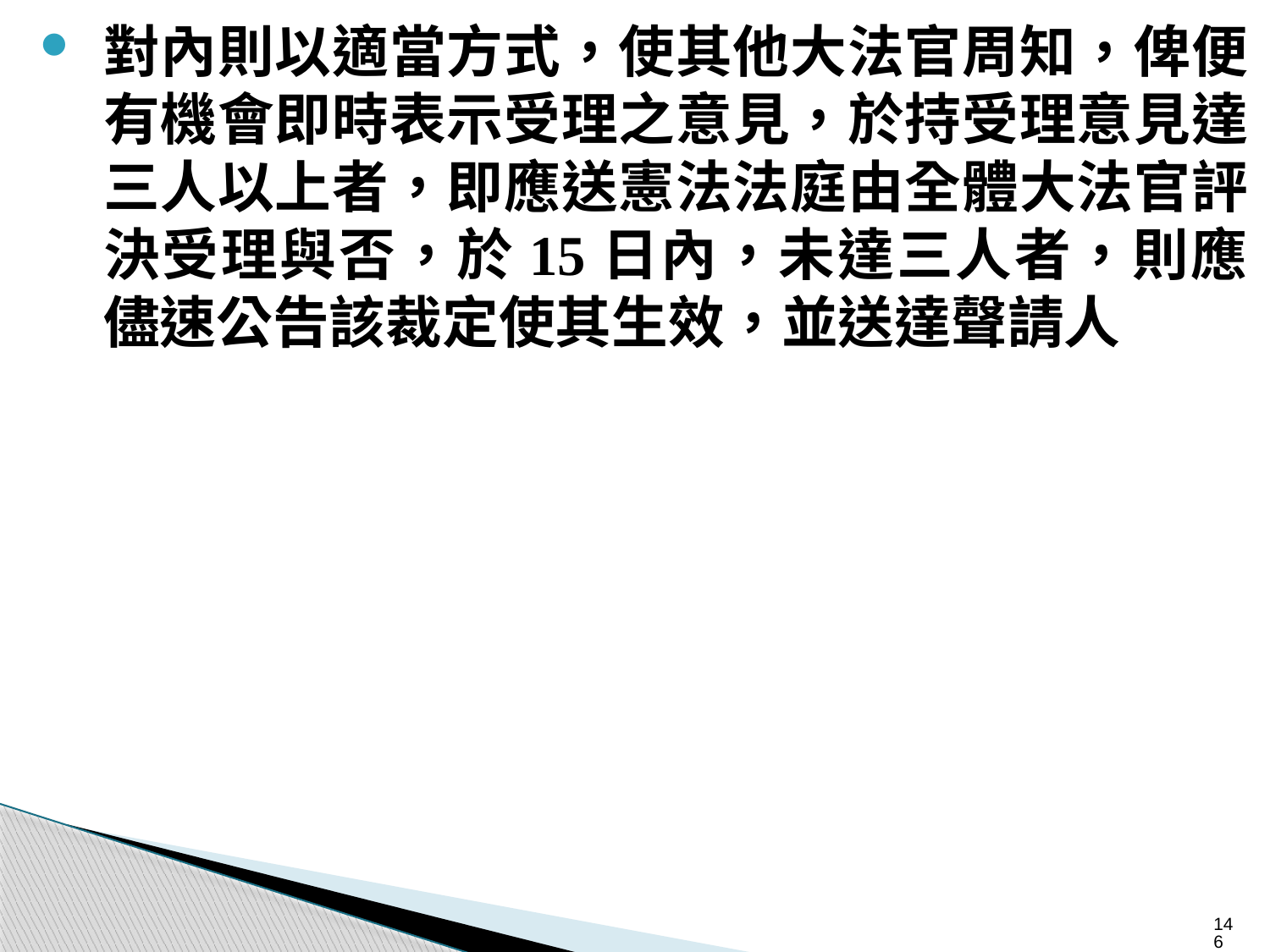

對內則以適當方式，使其他大法官周知，俾便有機會即時表示受理之意見，於持受理意見達三人以上者，即應送憲法法庭由全體大法官評決受理與否，於15日內，未達三人者，則應儘速公告該裁定使其生效，並送達聲請人
146